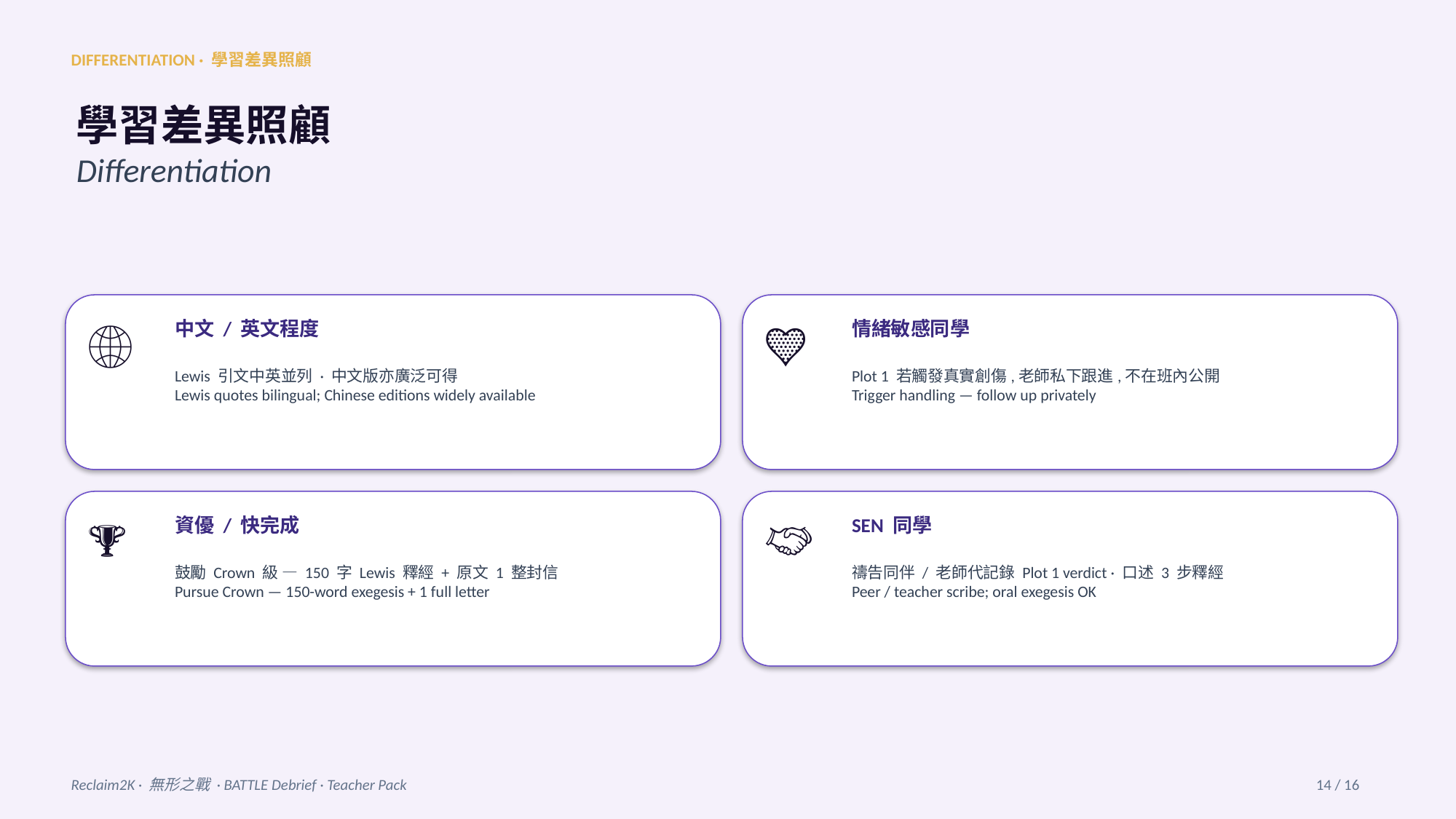

DIFFERENTIATION · 學習差異照顧
學習差異照顧
Differentiation

🌐
中文 / 英文程度
💛
情緒敏感同學
Lewis 引文中英並列 · 中文版亦廣泛可得
Lewis quotes bilingual; Chinese editions widely available
Plot 1 若觸發真實創傷,老師私下跟進,不在班內公開
Trigger handling — follow up privately

🏆
資優 / 快完成
🤝
SEN 同學
鼓勵 Crown 級 — 150 字 Lewis 釋經 + 原文 1 整封信
Pursue Crown — 150-word exegesis + 1 full letter
禱告同伴 / 老師代記錄 Plot 1 verdict · 口述 3 步釋經
Peer / teacher scribe; oral exegesis OK
Reclaim2K · 無形之戰 · BATTLE Debrief · Teacher Pack
14 / 16